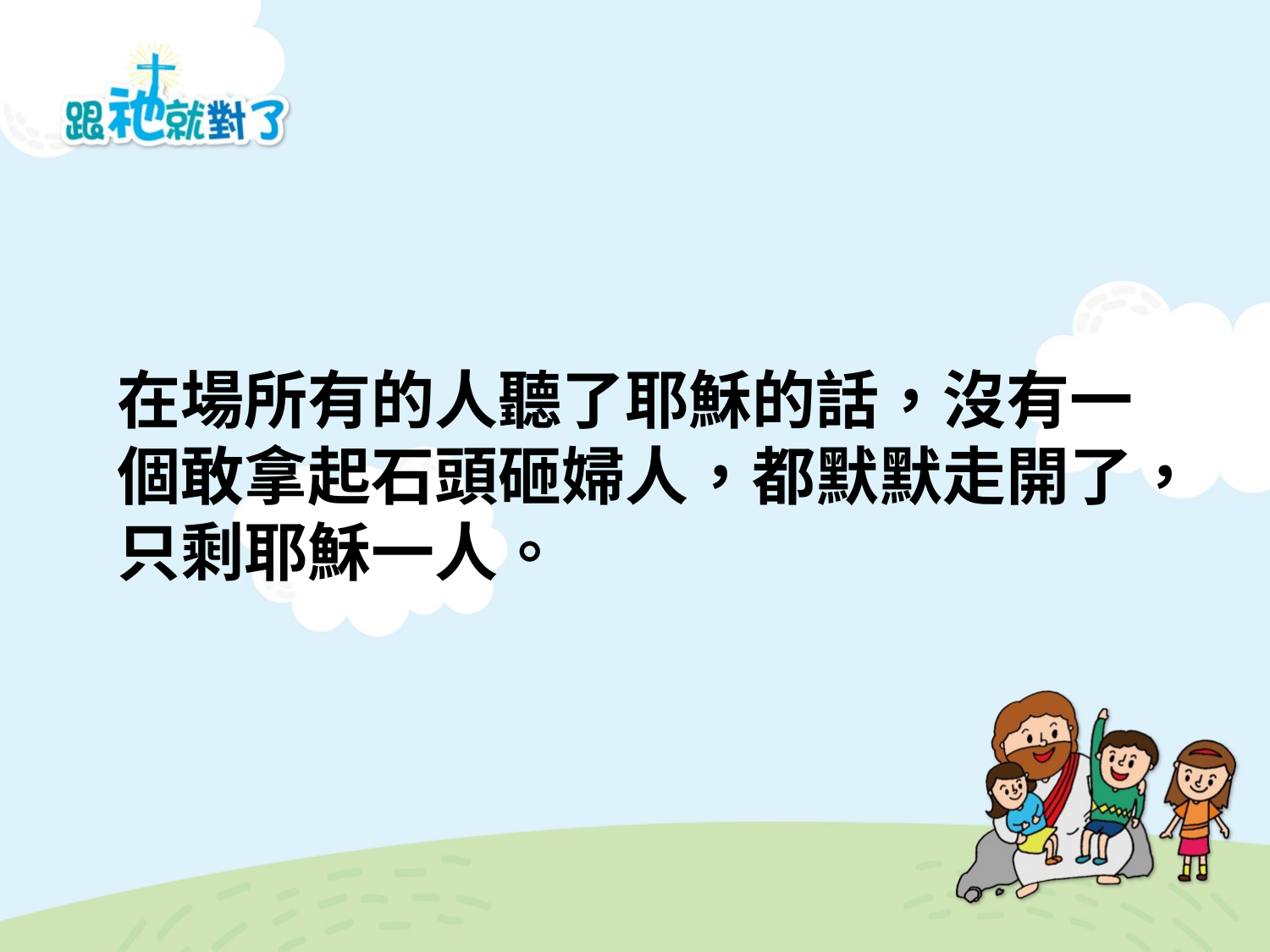

在場所有的人聽了耶穌的話，沒有一個敢拿起石頭砸婦人，都默默走開了，只剩耶穌一人。